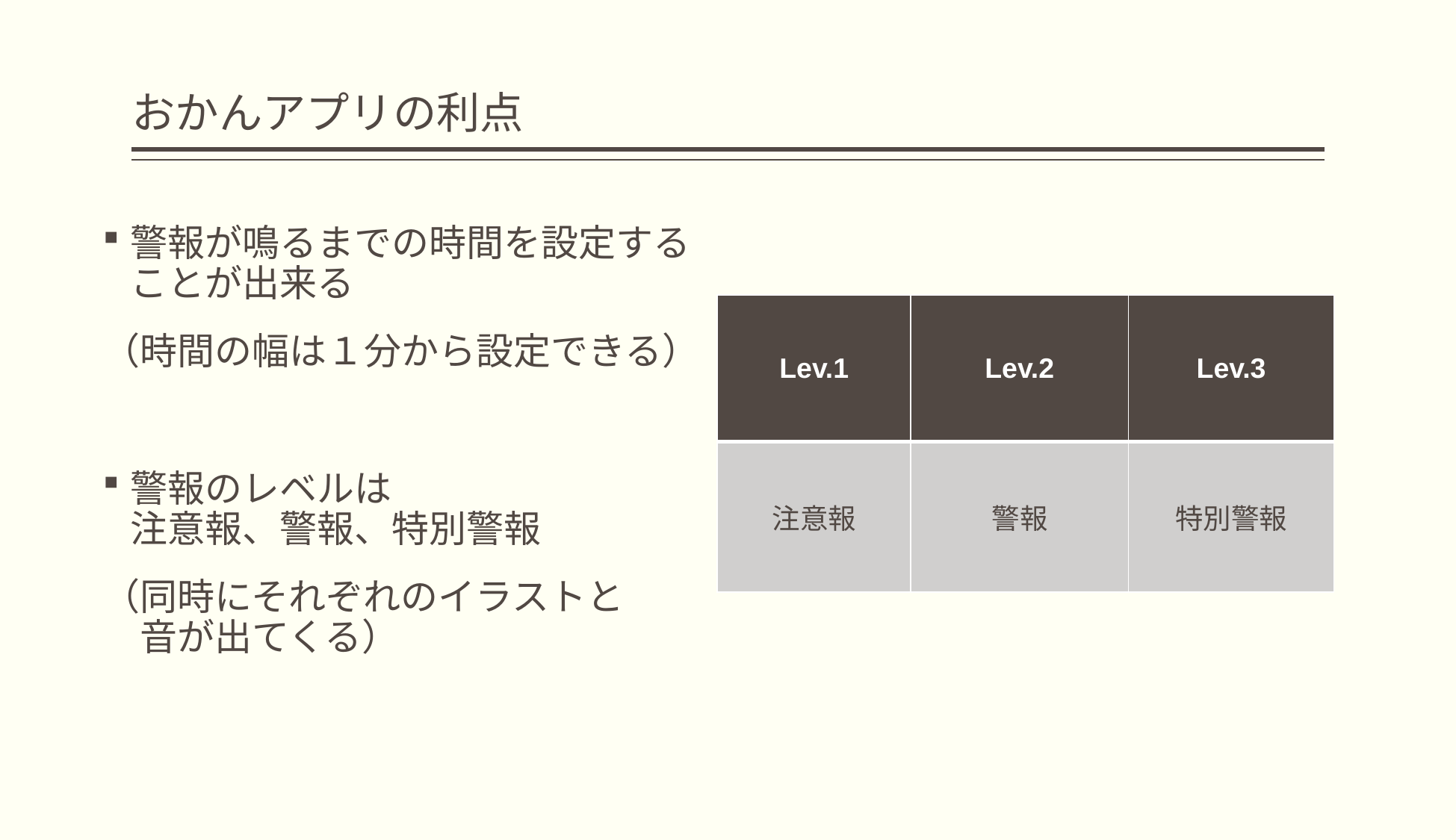

# おかんアプリの利点
警報が鳴るまでの時間を設定することが出来る
（時間の幅は１分から設定できる）

警報のレベルは　　　　　　　　注意報、警報、特別警報
（同時にそれぞれのイラストと
　音が出てくる）

| Lev.1 | Lev.2 | Lev.3 |
| --- | --- | --- |
| 注意報 | 警報 | 特別警報 |